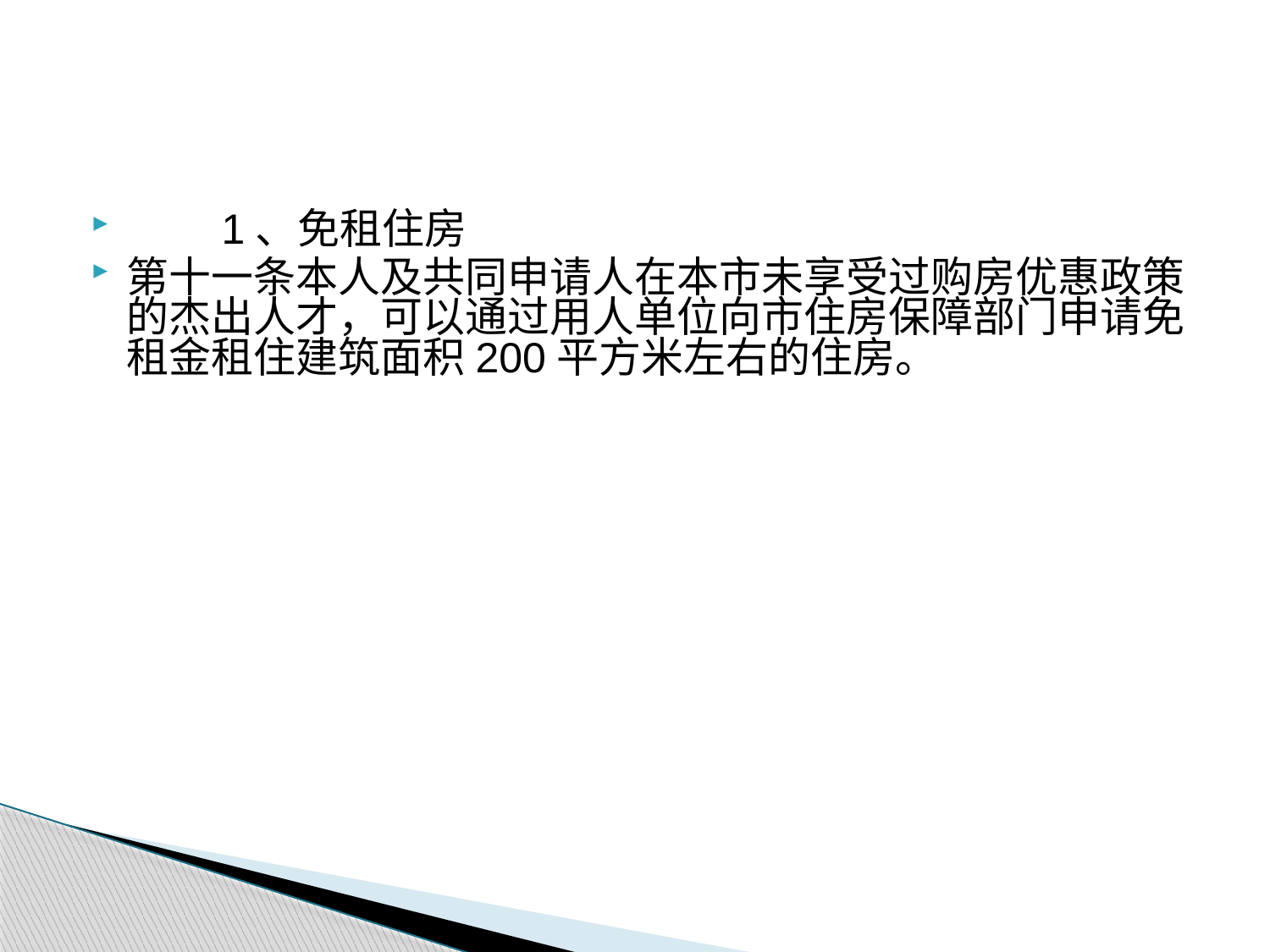

#
　　1、免租住房
第十一条本人及共同申请人在本市未享受过购房优惠政策的杰出人才，可以通过用人单位向市住房保障部门申请免租金租住建筑面积200平方米左右的住房。